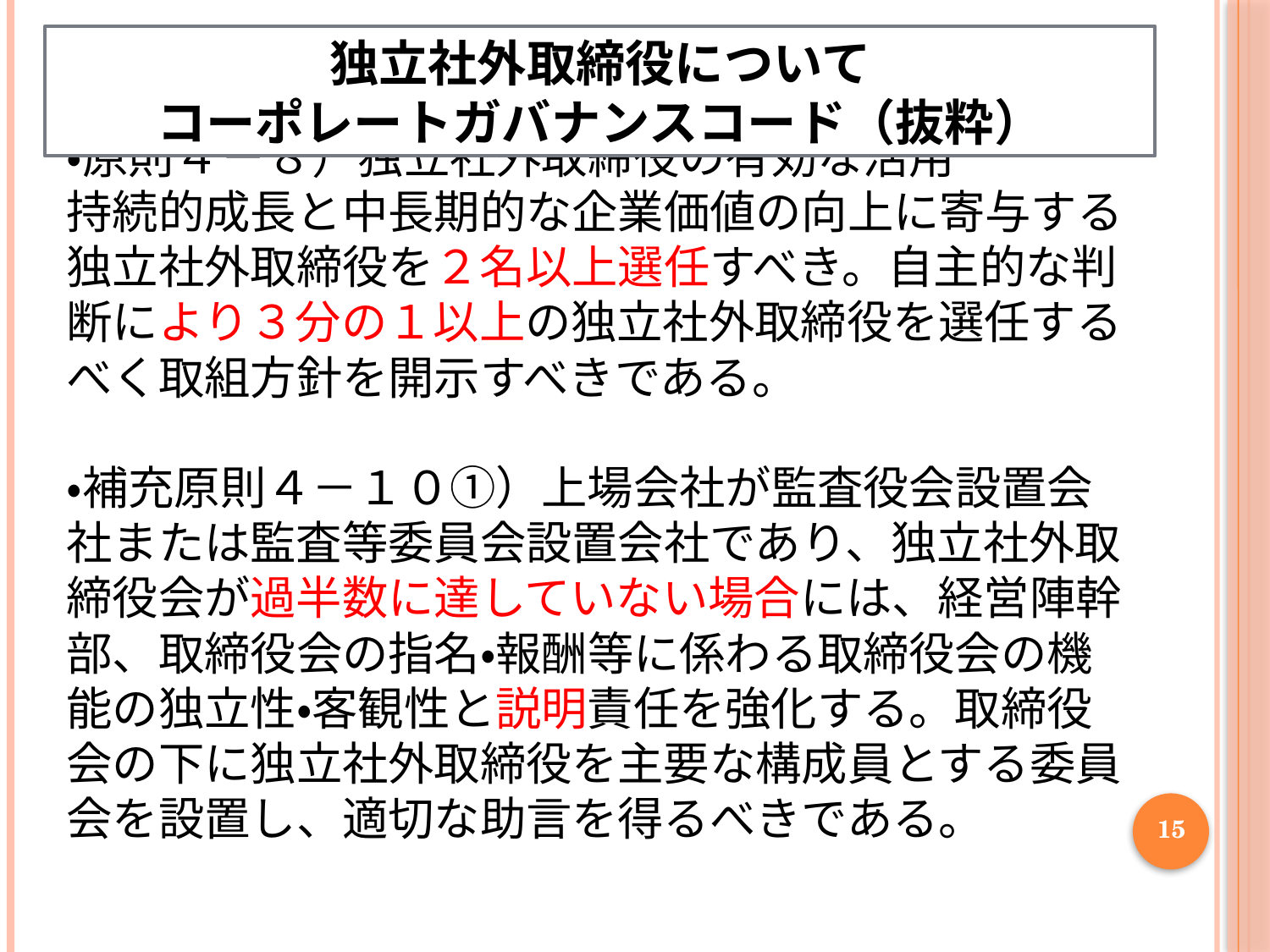

独立社外取締役について
コーポレートガバナンスコード（抜粋）
# ・原則４－８）独立社外取締役の有効な活用 持続的成長と中長期的な企業価値の向上に寄与する独立社外取締役を２名以上選任すべき。自主的な判断により３分の１以上の独立社外取締役を選任するべく取組方針を開示すべきである。 ・補充原則４－１０①）上場会社が監査役会設置会社または監査等委員会設置会社であり、独立社外取締役会が過半数に達していない場合には、経営陣幹部、取締役会の指名・報酬等に係わる取締役会の機能の独立性・客観性と説明責任を強化する。取締役会の下に独立社外取締役を主要な構成員とする委員会を設置し、適切な助言を得るべきである。
15